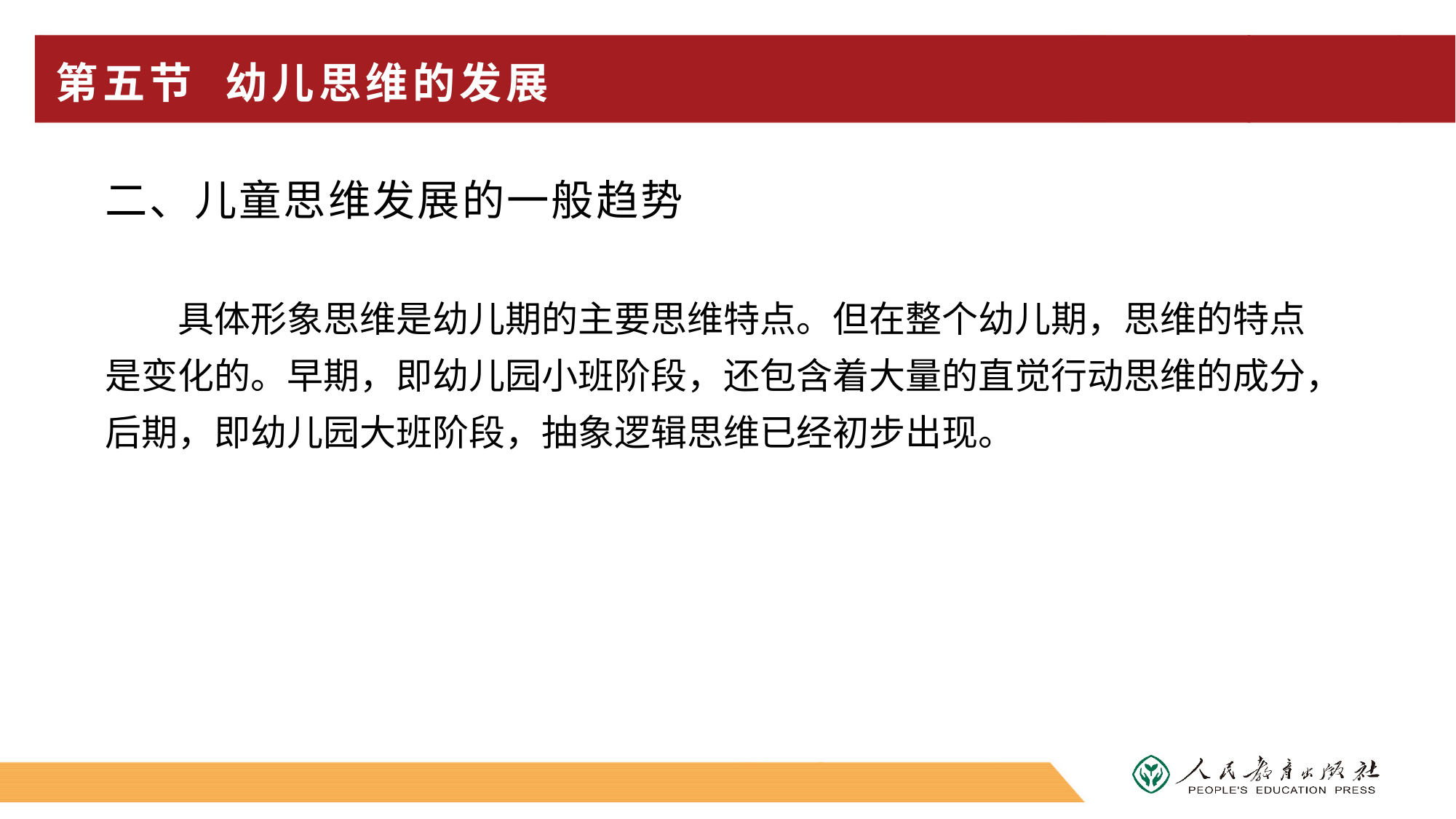

# 第五节  幼儿思维的发展
二、儿童思维发展的一般趋势
具体形象思维是幼儿期的主要思维特点。但在整个幼儿期，思维的特点是变化的。早期，即幼儿园小班阶段，还包含着大量的直觉行动思维的成分，后期，即幼儿园大班阶段，抽象逻辑思维已经初步出现。